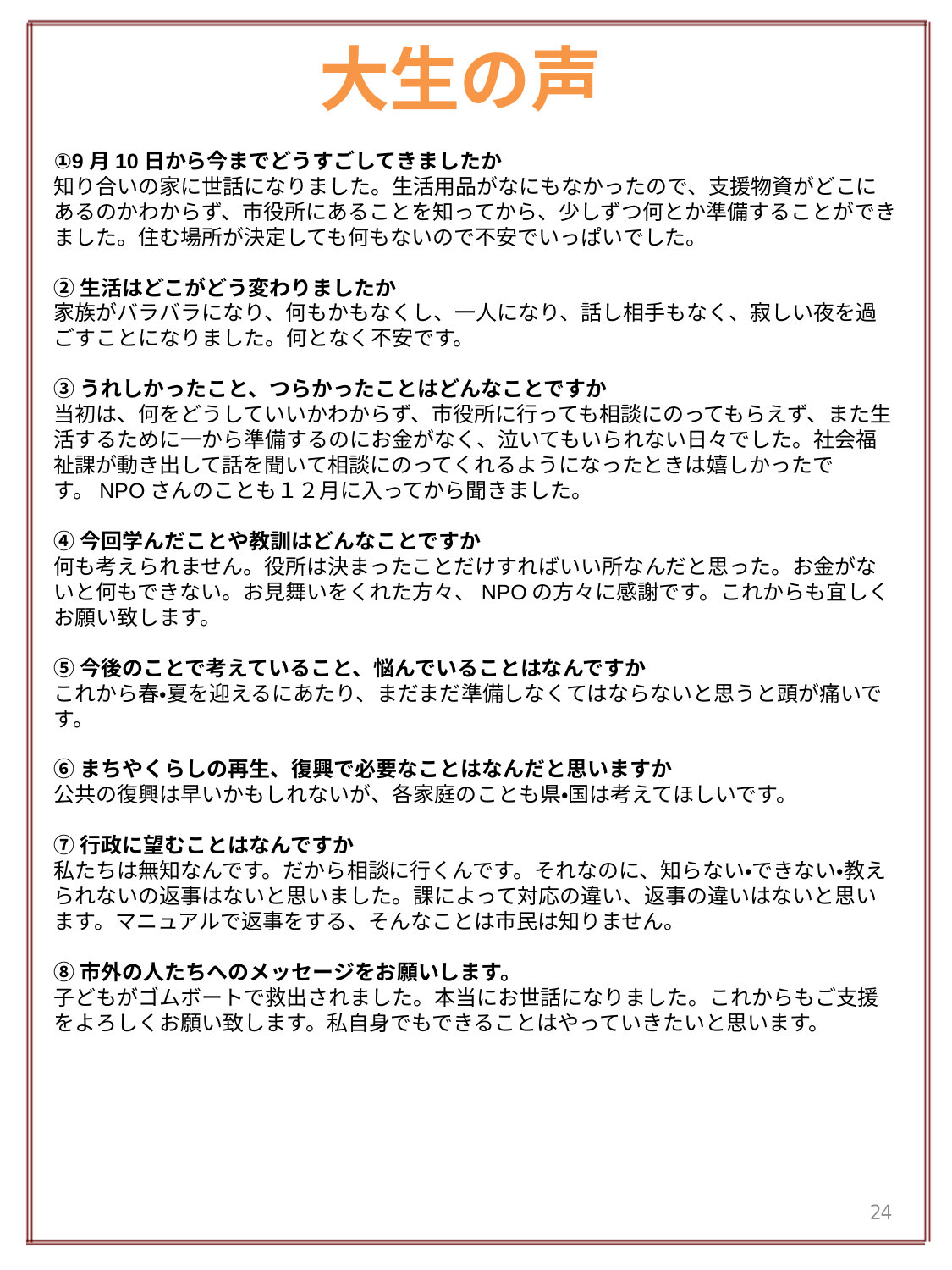

# 大生の声
①9月10日から今までどうすごしてきましたか
知り合いの家に世話になりました。生活用品がなにもなかったので、支援物資がどこにあるのかわからず、市役所にあることを知ってから、少しずつ何とか準備することができました。住む場所が決定しても何もないので不安でいっぱいでした。

②生活はどこがどう変わりましたか
家族がバラバラになり、何もかもなくし、一人になり、話し相手もなく、寂しい夜を過ごすことになりました。何となく不安です。

③うれしかったこと、つらかったことはどんなことですか
当初は、何をどうしていいかわからず、市役所に行っても相談にのってもらえず、また生活するために一から準備するのにお金がなく、泣いてもいられない日々でした。社会福祉課が動き出して話を聞いて相談にのってくれるようになったときは嬉しかったです。NPOさんのことも１２月に入ってから聞きました。

④今回学んだことや教訓はどんなことですか
何も考えられません。役所は決まったことだけすればいい所なんだと思った。お金がないと何もできない。お見舞いをくれた方々、NPOの方々に感謝です。これからも宜しくお願い致します。

⑤今後のことで考えていること、悩んでいることはなんですか
これから春・夏を迎えるにあたり、まだまだ準備しなくてはならないと思うと頭が痛いです。

⑥まちやくらしの再生、復興で必要なことはなんだと思いますか
公共の復興は早いかもしれないが、各家庭のことも県・国は考えてほしいです。

⑦行政に望むことはなんですか
私たちは無知なんです。だから相談に行くんです。それなのに、知らない・できない・教えられないの返事はないと思いました。課によって対応の違い、返事の違いはないと思います。マニュアルで返事をする、そんなことは市民は知りません。

⑧市外の人たちへのメッセージをお願いします。
子どもがゴムボートで救出されました。本当にお世話になりました。これからもご支援をよろしくお願い致します。私自身でもできることはやっていきたいと思います。

24